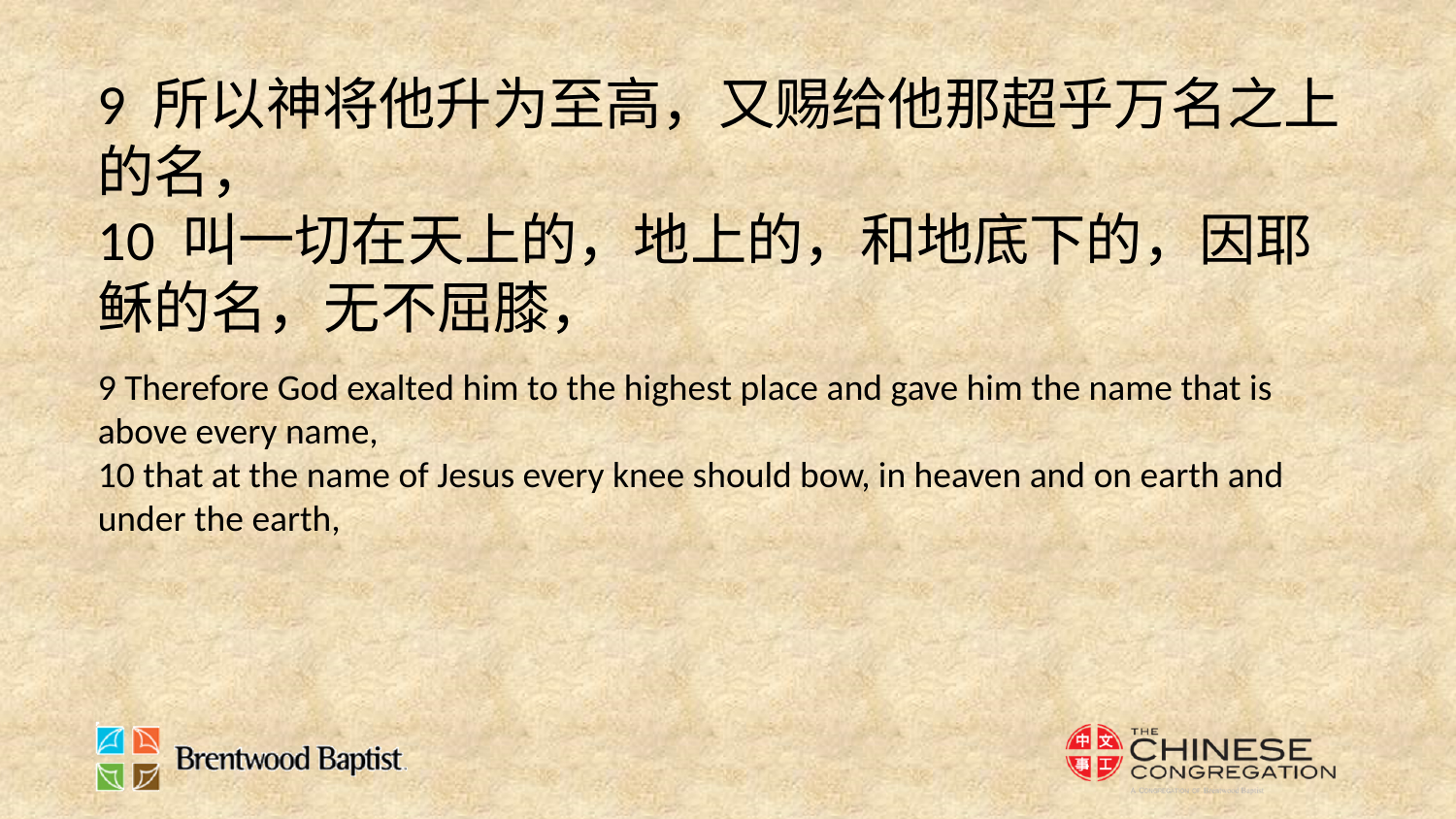

9 所以神将他升为至高，又赐给他那超乎万名之上的名，
10 叫一切在天上的，地上的，和地底下的，因耶稣的名，无不屈膝，

9 Therefore God exalted him to the highest place and gave him the name that is above every name,
10 that at the name of Jesus every knee should bow, in heaven and on earth and under the earth,